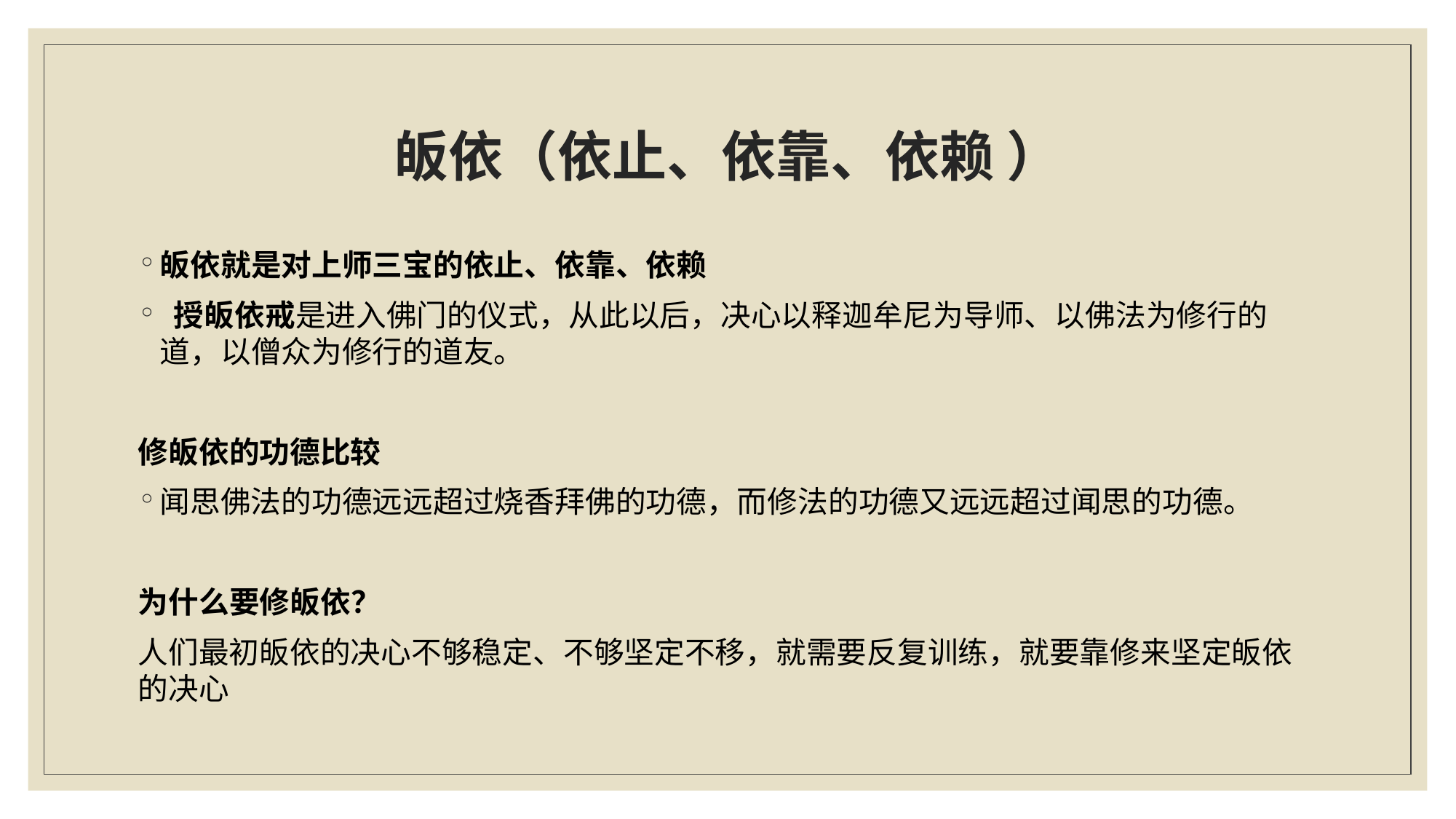

# 皈依（依止、依靠、依赖 ）
皈依就是对上师三宝的依止、依靠、依赖
 授皈依戒是进入佛门的仪式，从此以后，决心以释迦牟尼为导师、以佛法为修行的道，以僧众为修行的道友。

修皈依的功德比较
闻思佛法的功德远远超过烧香拜佛的功德，而修法的功德又远远超过闻思的功德。

为什么要修皈依？
人们最初皈依的决心不够稳定、不够坚定不移，就需要反复训练，就要靠修来坚定皈依的决心